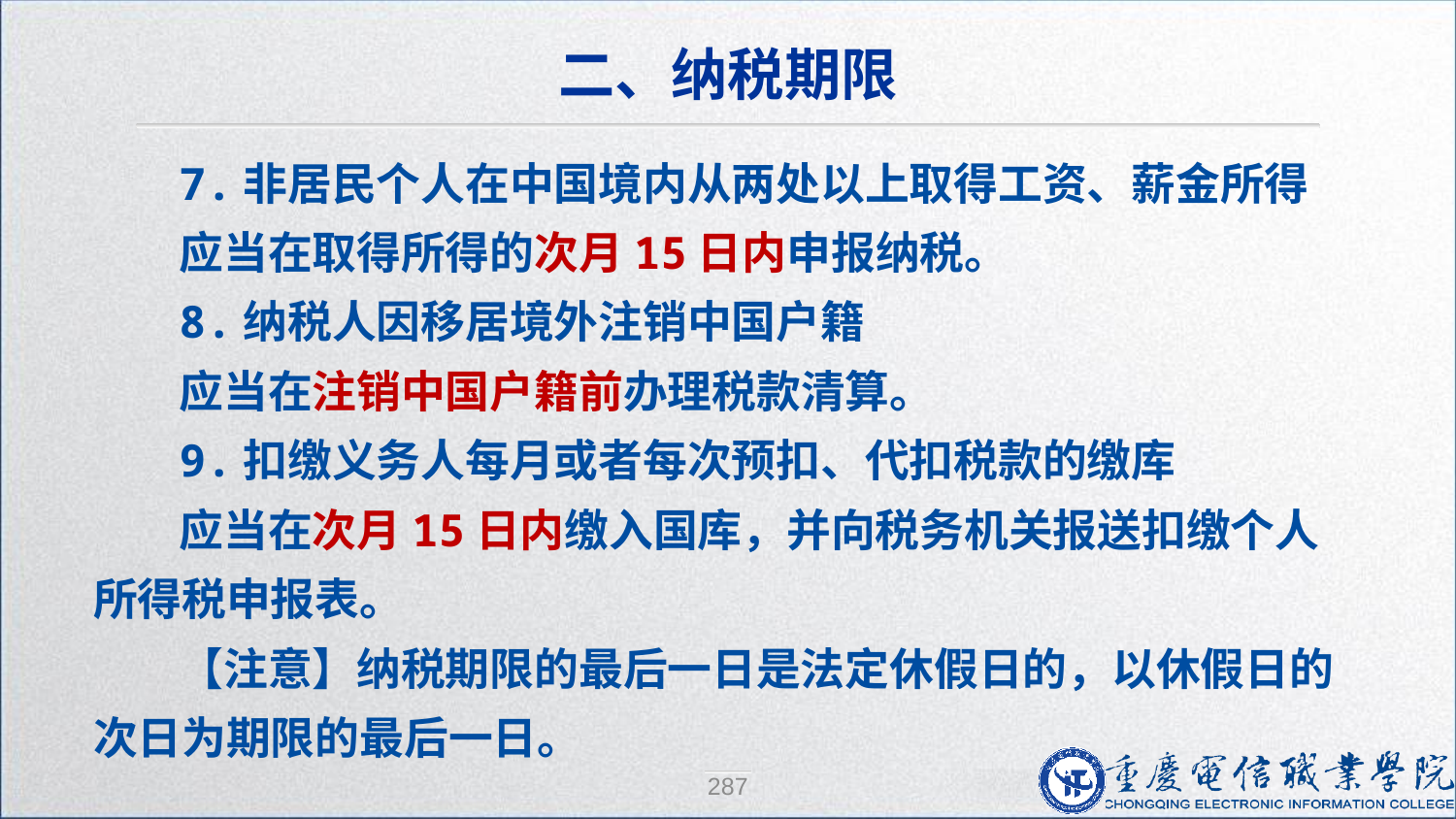

二、纳税期限
7.非居民个人在中国境内从两处以上取得工资、薪金所得
应当在取得所得的次月15日内申报纳税。
8.纳税人因移居境外注销中国户籍
应当在注销中国户籍前办理税款清算。
9.扣缴义务人每月或者每次预扣、代扣税款的缴库
应当在次月15日内缴入国库，并向税务机关报送扣缴个人所得税申报表。
【注意】纳税期限的最后一日是法定休假日的，以休假日的次日为期限的最后一日。

287